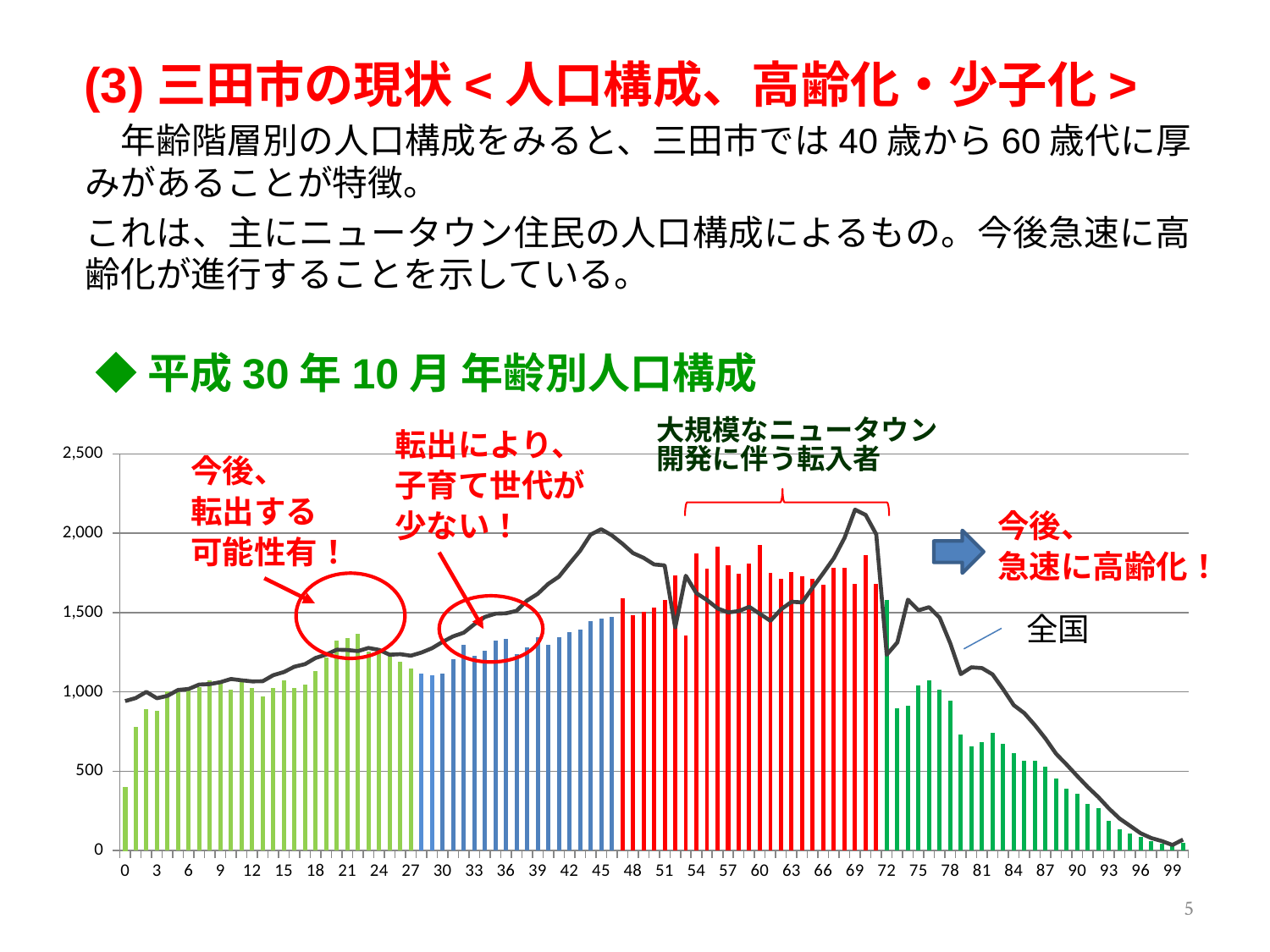

# (3)三田市の現状<人口構成、高齢化・少子化>

　年齢階層別の人口構成をみると、三田市では40歳から60歳代に厚みがあることが特徴。
これは、主にニュータウン住民の人口構成によるもの。今後急速に高齢化が進行することを示している。

◆平成30年10月 年齢別人口構成

大規模なニュータウン開発に伴う転入者
転出により、
子育て世代が
少ない！

### Chart

| Category |  |  |
|---|---|---|
| 0 | 397.0 | 942.0 |
| 1 | 777.0 | 961.0 |
| 2 | 889.0 | 1000.0 |
| 3 | 880.0 | 960.0 |
| 4 | 1002.0 | 975.0 |
| 5 | 999.0 | 1012.0 |
| 6 | 1026.0 | 1018.0 |
| 7 | 1028.0 | 1046.0 |
| 8 | 1071.0 | 1049.0 |
| 9 | 1064.0 | 1061.0 |
| 10 | 1013.0 | 1081.0 |
| 11 | 1078.0 | 1073.0 |
| 12 | 1027.0 | 1066.0 |
| 13 | 969.0 | 1067.0 |
| 14 | 1023.0 | 1105.0 |
| 15 | 1070.0 | 1125.0 |
| 16 | 1025.0 | 1159.0 |
| 17 | 1046.0 | 1175.0 |
| 18 | 1131.0 | 1214.0 |
| 19 | 1219.0 | 1235.0 |
| 20 | 1324.0 | 1266.0 |
| 21 | 1337.0 | 1264.0 |
| 22 | 1367.0 | 1257.0 |
| 23 | 1256.0 | 1277.0 |
| 24 | 1260.0 | 1265.0 |
| 25 | 1246.0 | 1234.0 |
| 26 | 1190.0 | 1238.0 |
| 27 | 1145.0 | 1228.0 |
| 28 | 1115.0 | 1248.0 |
| 29 | 1102.0 | 1275.0 |
| 30 | 1116.0 | 1315.0 |
| 31 | 1207.0 | 1350.0 |
| 32 | 1296.0 | 1373.0 |
| 33 | 1225.0 | 1426.0 |
| 34 | 1260.0 | 1472.0 |
| 35 | 1324.0 | 1493.0 |
| 36 | 1336.0 | 1495.0 |
| 37 | 1239.0 | 1511.0 |
| 38 | 1280.0 | 1576.0 |
| 39 | 1347.0 | 1618.0 |
| 40 | 1299.0 | 1681.0 |
| 41 | 1344.0 | 1726.0 |
| 42 | 1379.0 | 1808.0 |
| 43 | 1395.0 | 1888.0 |
| 44 | 1445.0 | 1991.0 |
| 45 | 1461.0 | 2025.0 |
| 46 | 1473.0 | 1987.0 |
| 47 | 1590.0 | 1934.0 |
| 48 | 1481.0 | 1875.0 |
| 49 | 1505.0 | 1845.0 |
| 50 | 1529.0 | 1803.0 |
| 51 | 1577.0 | 1797.0 |
| 52 | 1734.0 | 1405.0 |
| 53 | 1356.0 | 1732.0 |
| 54 | 1873.0 | 1622.0 |
| 55 | 1775.0 | 1579.0 |
| 56 | 1917.0 | 1526.0 |
| 57 | 1797.0 | 1501.0 |
| 58 | 1746.0 | 1509.0 |
| 59 | 1809.0 | 1536.0 |
| 60 | 1926.0 | 1492.0 |
| 61 | 1749.0 | 1448.0 |
| 62 | 1715.0 | 1520.0 |
| 63 | 1754.0 | 1568.0 |
| 64 | 1731.0 | 1564.0 |
| 65 | 1711.0 | 1658.0 |
| 66 | 1675.0 | 1749.0 |
| 67 | 1781.0 | 1843.0 |
| 68 | 1780.0 | 1970.0 |
| 69 | 1679.0 | 2148.0 |
| 70 | 1861.0 | 2115.0 |
| 71 | 1679.0 | 1993.0 |
| 72 | 1578.0 | 1234.0 |
| 73 | 895.0 | 1312.0 |
| 74 | 914.0 | 1581.0 |
| 75 | 1041.0 | 1514.0 |
| 76 | 1072.0 | 1534.0 |
| 77 | 1014.0 | 1467.0 |
| 78 | 943.0 | 1306.0 |
| 79 | 731.0 | 1112.0 |
| 80 | 655.0 | 1155.0 |
| 81 | 684.0 | 1150.0 |
| 82 | 743.0 | 1110.0 |
| 83 | 674.0 | 1017.0 |
| 84 | 616.0 | 916.0 |
| 85 | 567.0 | 866.0 |
| 86 | 564.0 | 790.0 |
| 87 | 527.0 | 706.0 |
| 88 | 452.0 | 610.0 |
| 89 | 390.0 | 542.0 |
| 90 | 356.0 | 470.0 |
| 91 | 294.0 | 400.0 |
| 92 | 266.0 | 337.0 |
| 93 | 189.0 | 265.0 |
| 94 | 133.0 | 202.0 |
| 95 | 108.0 | 156.0 |
| 96 | 84.0 | 109.0 |
| 97 | 57.0 | 79.0 |
| 98 | 44.0 | 60.0 |
| 99 | 33.0 | 35.0 |
| 100以上 | 47.0 | 69.0 |
今後、
転出する
可能性有！
今後、
急速に高齢化！

全国
5